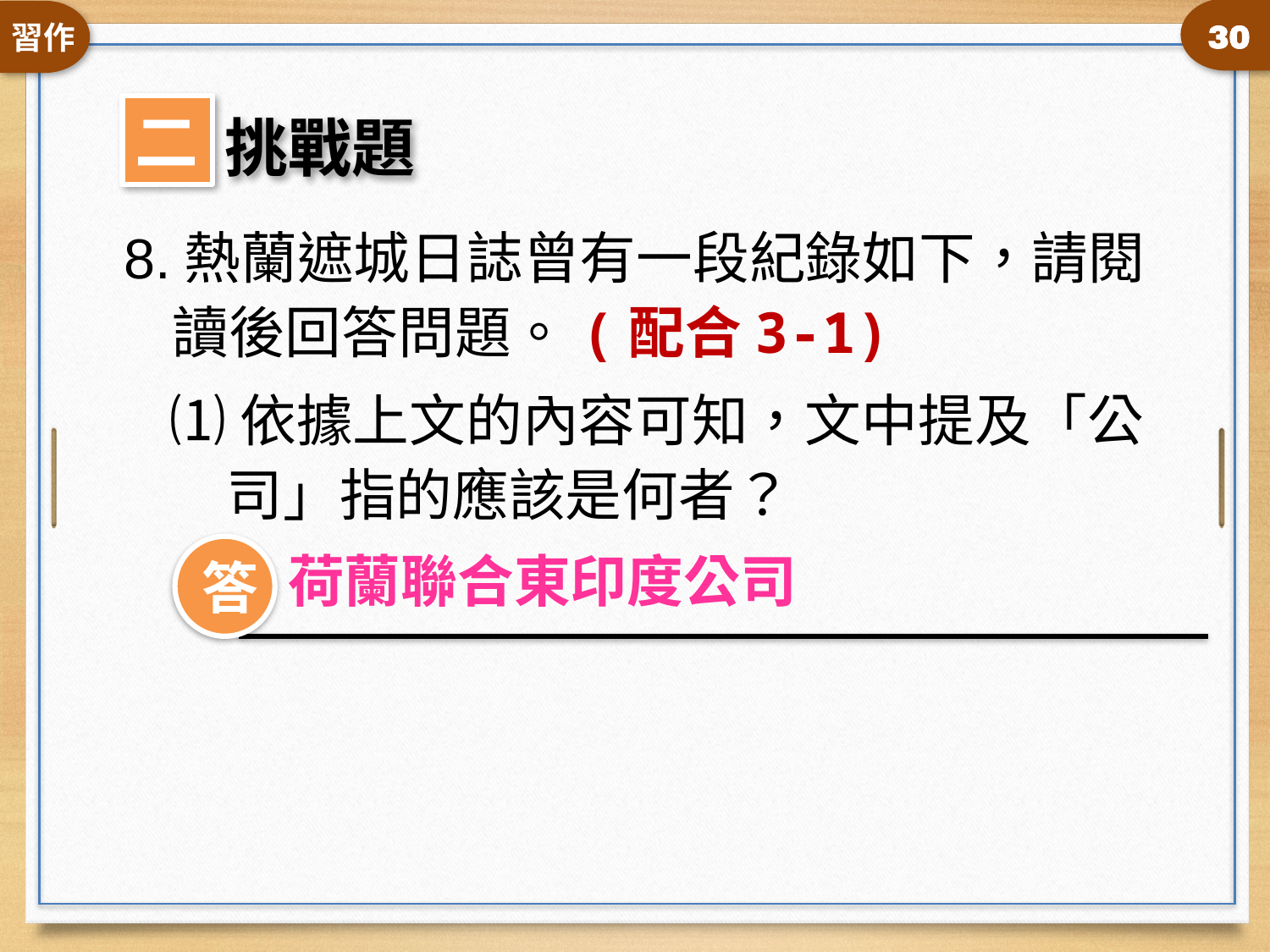

30
8.熱蘭遮城日誌曾有一段紀錄如下，請閱讀後回答問題。(配合3-1)
⑴依據上文的內容可知，文中提及「公司」指的應該是何者？
答
荷蘭聯合東印度公司